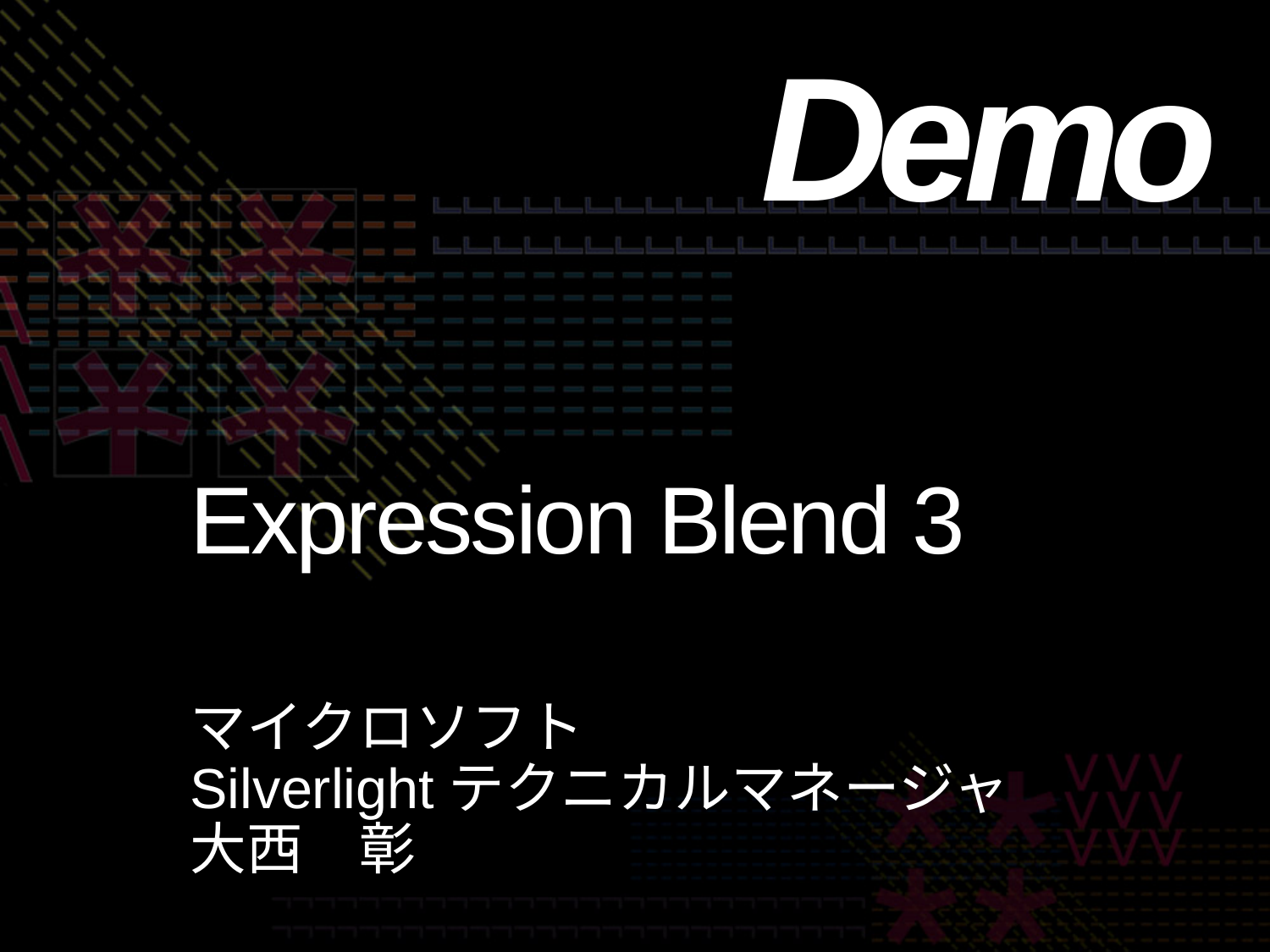

Demo
# Expression Blend 3
マイクロソフト
Silverlightテクニカルマネージャ
大西　彰